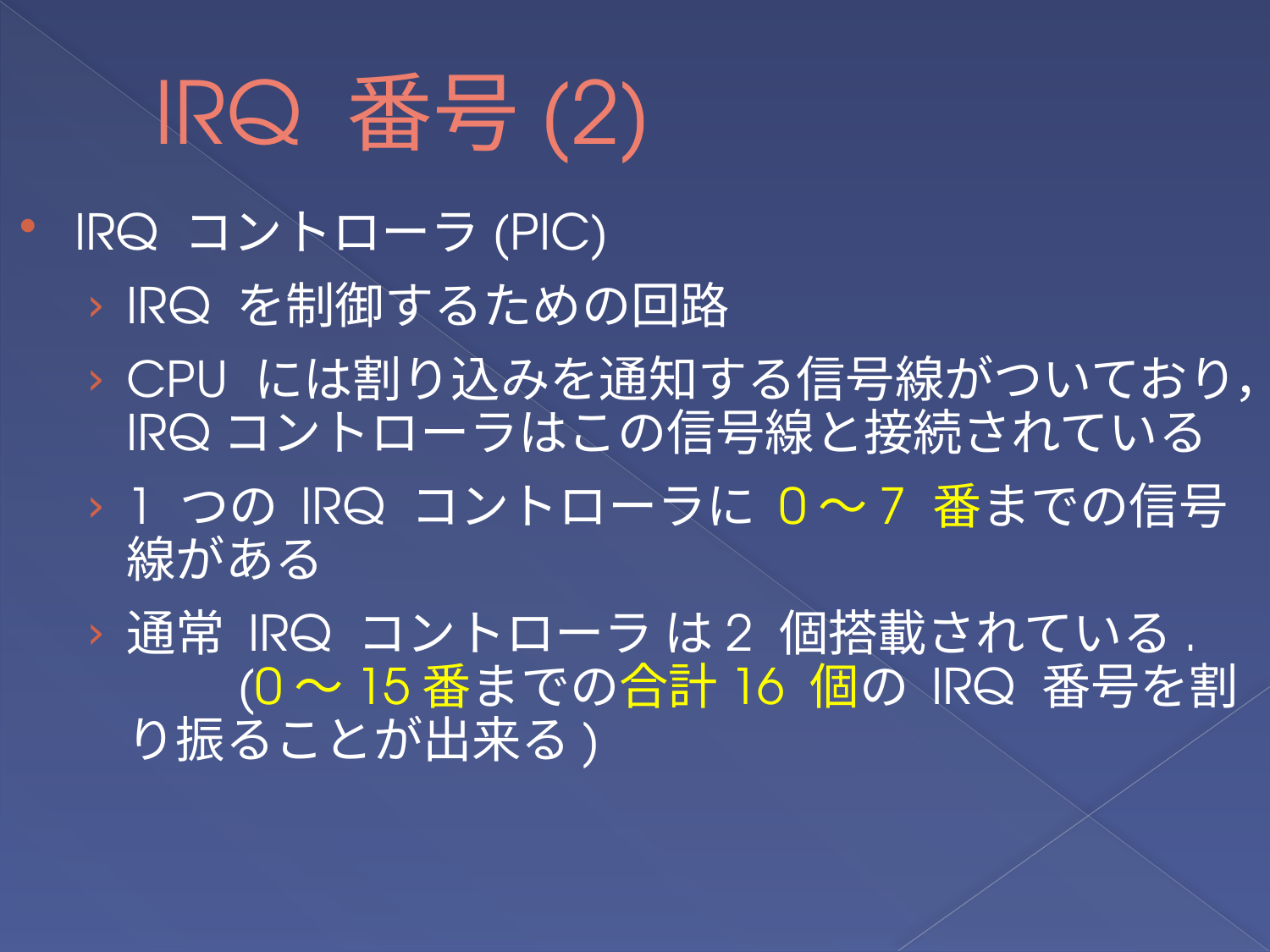

# IRQ 番号(2)
IRQ コントローラ(PIC)
IRQ を制御するための回路
CPU には割り込みを通知する信号線がついており，IRQコントローラはこの信号線と接続されている
1 つの IRQ コントローラに 0～7 番までの信号線がある
通常 IRQ コントローラ は2 個搭載されている. 　　(0～15番までの合計16 個の IRQ 番号を割り振ることが出来る)